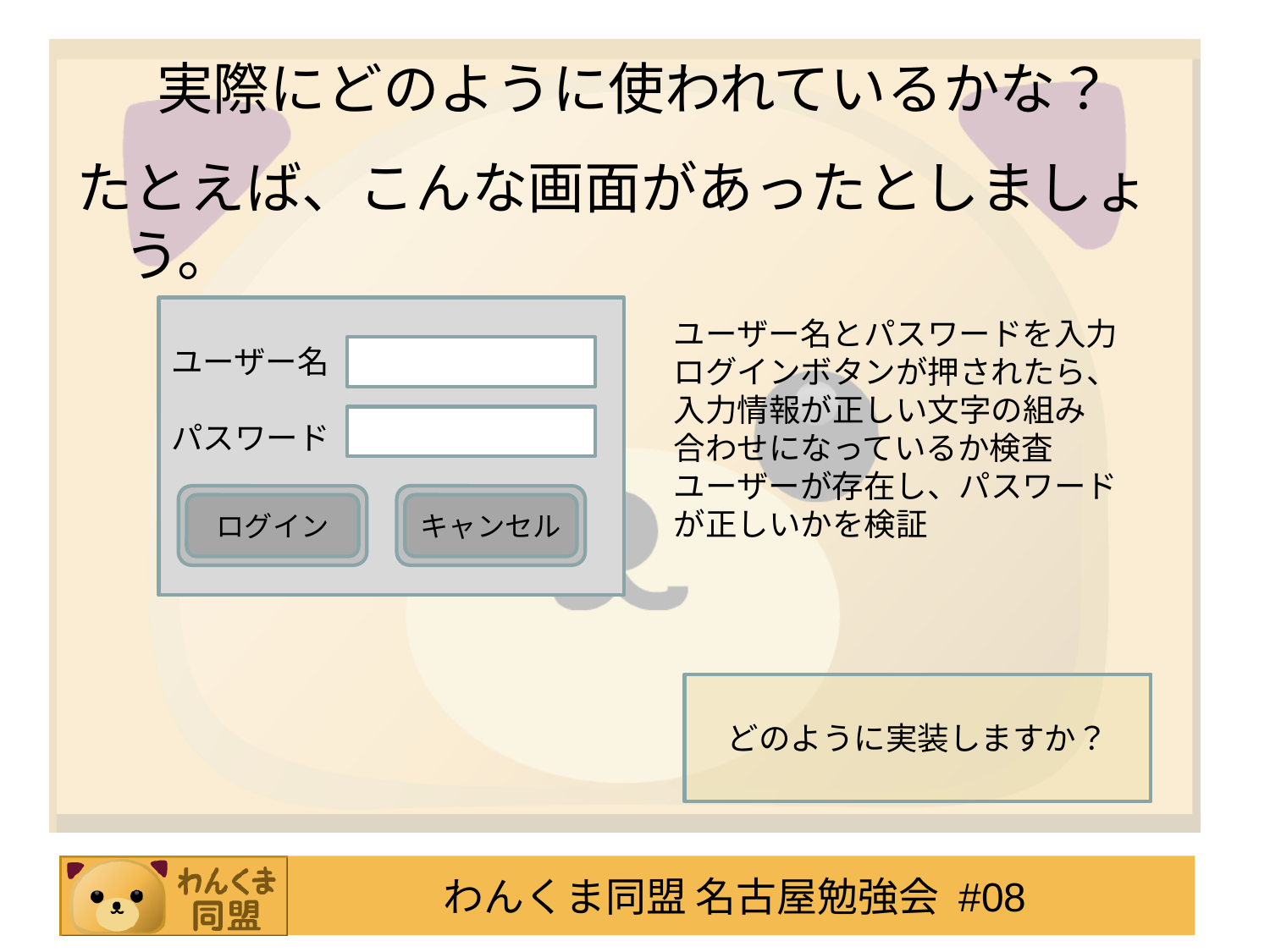

# 実際にどのように使われているかな？
たとえば、こんな画面があったとしましょう。

ユーザー名

パスワード

ログイン

キャンセル
ユーザー名とパスワードを入力
ログインボタンが押されたら、
入力情報が正しい文字の組み
合わせになっているか検査
ユーザーが存在し、パスワード
が正しいかを検証
どのように実装しますか？